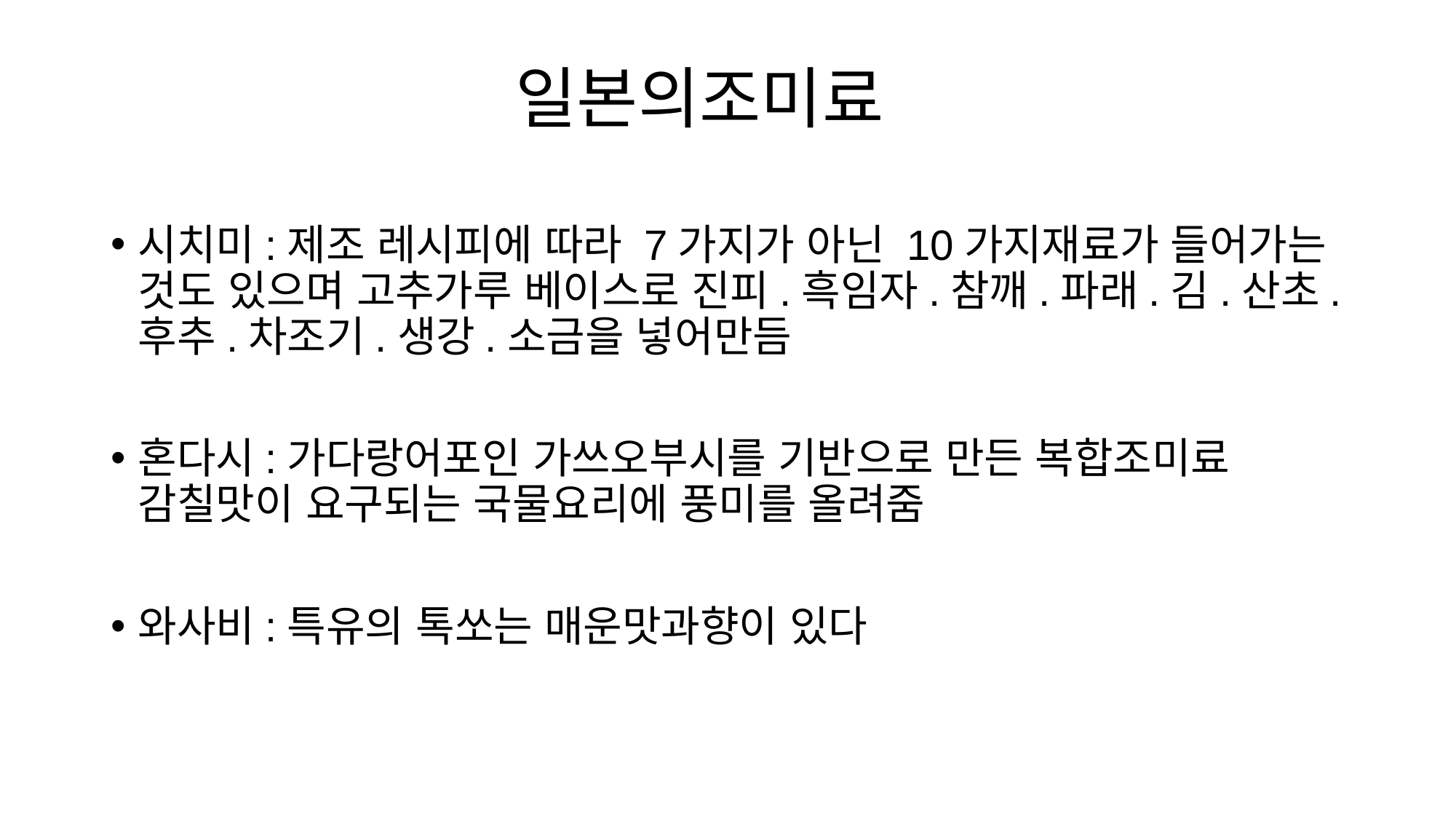

# 일본의조미료
시치미:제조 레시피에 따라 7가지가 아닌 10가지재료가 들어가는 것도 있으며 고추가루 베이스로 진피.흑임자.참깨.파래.김.산초.후추.차조기.생강.소금을 넣어만듬

혼다시:가다랑어포인 가쓰오부시를 기반으로 만든 복합조미료 감칠맛이 요구되는 국물요리에 풍미를 올려줌

와사비:특유의 톡쏘는 매운맛과향이 있다